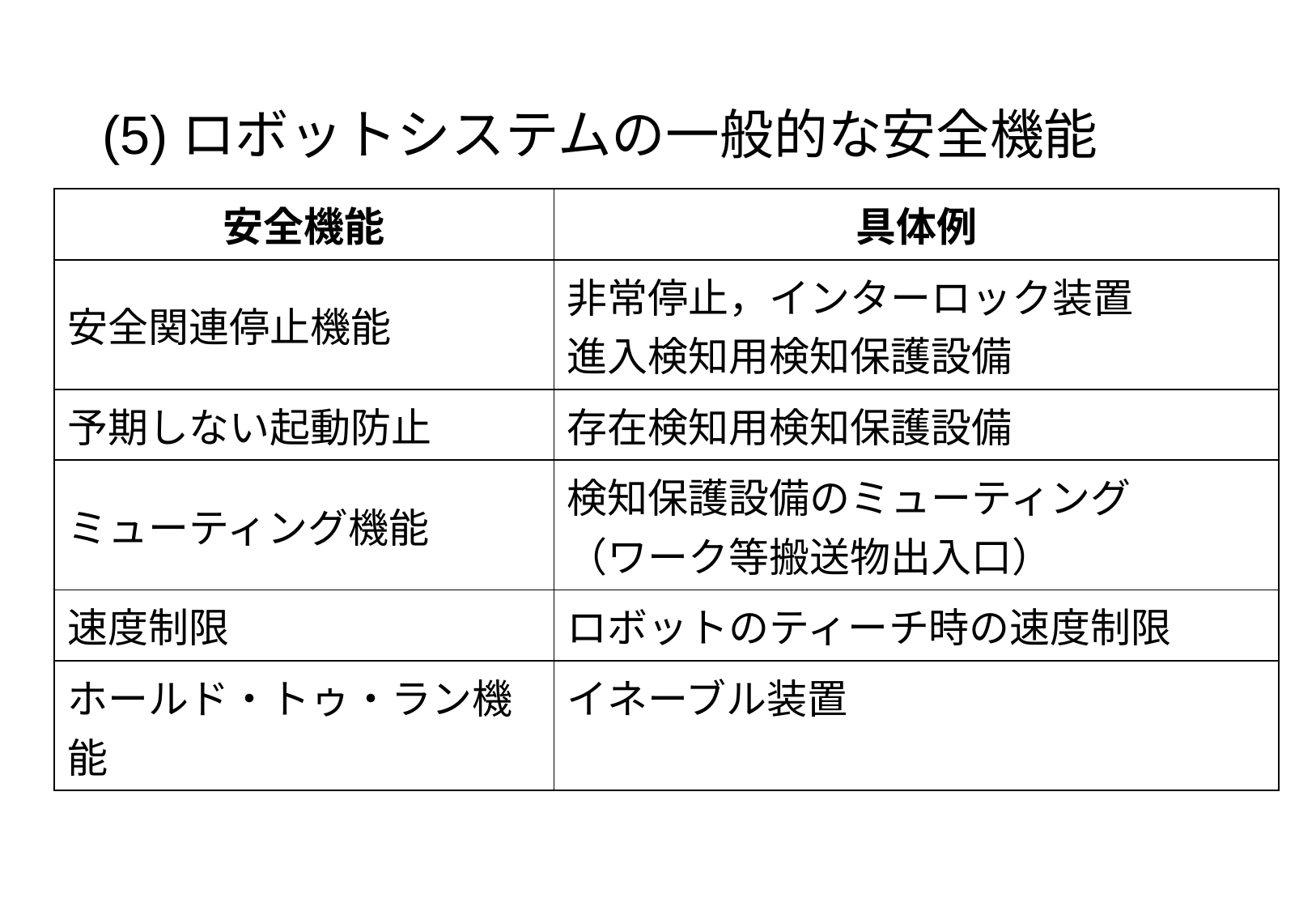

# (5)ロボットシステムの一般的な安全機能
| 安全機能 | 具体例 |
| --- | --- |
| 安全関連停止機能 | 非常停止，インターロック装置 進入検知用検知保護設備 |
| 予期しない起動防止 | 存在検知用検知保護設備 |
| ミューティング機能 | 検知保護設備のミューティング （ワーク等搬送物出入口） |
| 速度制限 | ロボットのティーチ時の速度制限 |
| ホールド・トゥ・ラン機能 | イネーブル装置 |